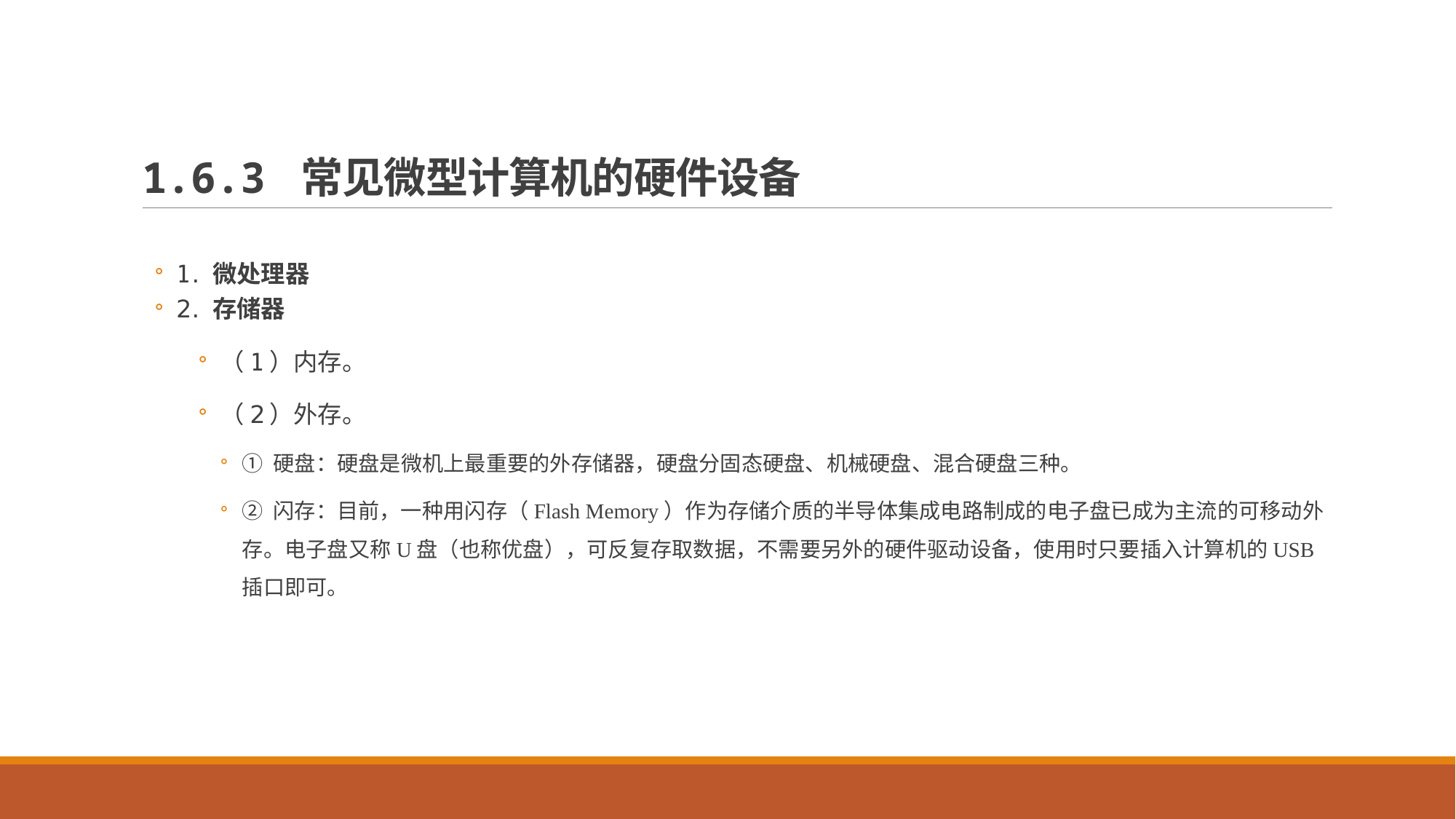

# 1.6.3 常见微型计算机的硬件设备

1. 微处理器
2. 存储器
（1）内存。
（2）外存。
① 硬盘：硬盘是微机上最重要的外存储器，硬盘分固态硬盘、机械硬盘、混合硬盘三种。
② 闪存：目前，一种用闪存（Flash Memory）作为存储介质的半导体集成电路制成的电子盘已成为主流的可移动外存。电子盘又称U盘（也称优盘），可反复存取数据，不需要另外的硬件驱动设备，使用时只要插入计算机的USB插口即可。